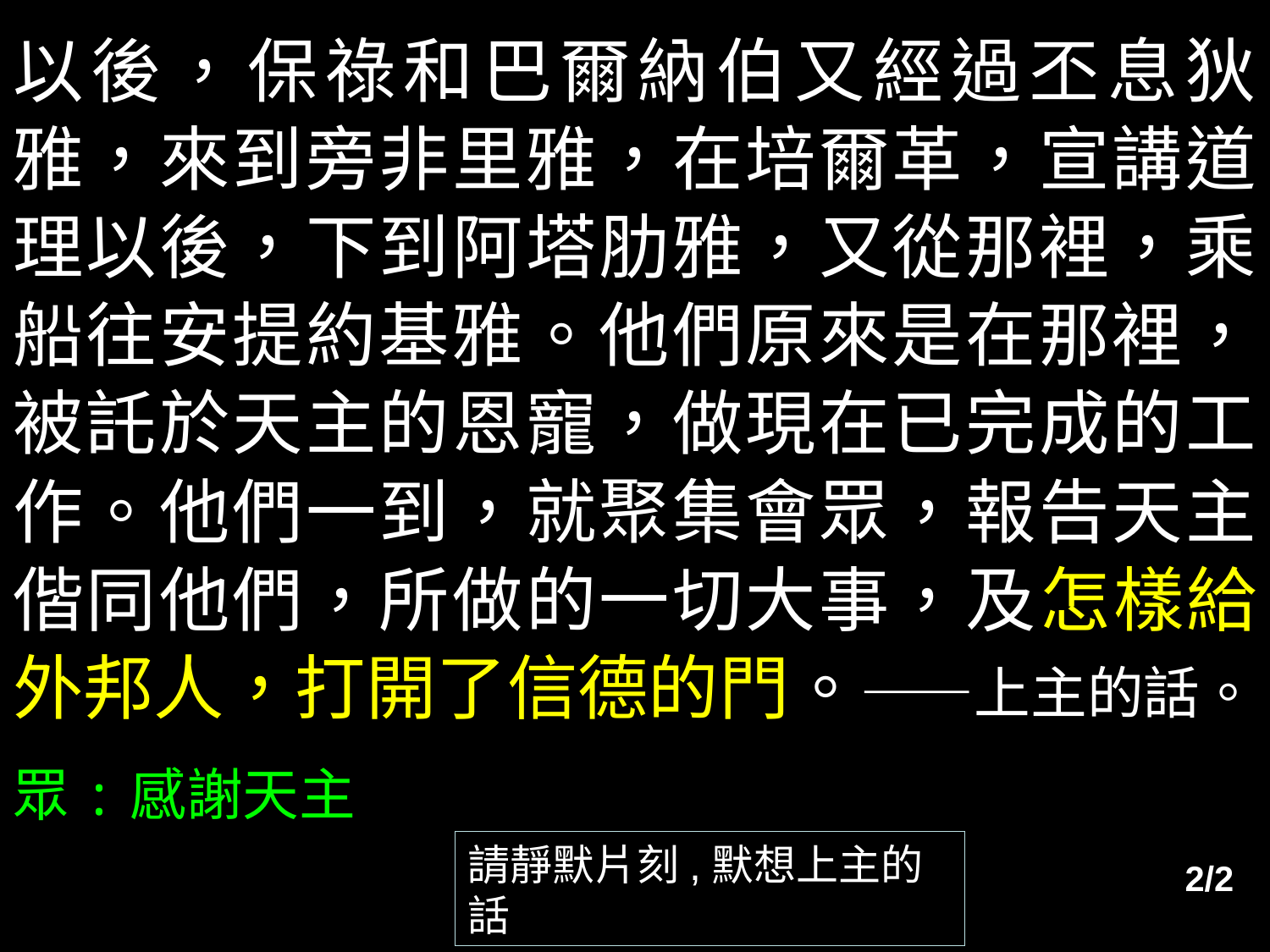

以後，保祿和巴爾納伯又經過丕息狄雅，來到旁非里雅，在培爾革，宣講道理以後，下到阿塔肋雅，又從那裡，乘船往安提約基雅。他們原來是在那裡，被託於天主的恩寵，做現在已完成的工作。他們一到，就聚集會眾，報告天主偕同他們，所做的一切大事，及怎樣給外邦人，打開了信德的門。——上主的話。
眾:感謝天主

請靜默片刻,默想上主的話
2/2